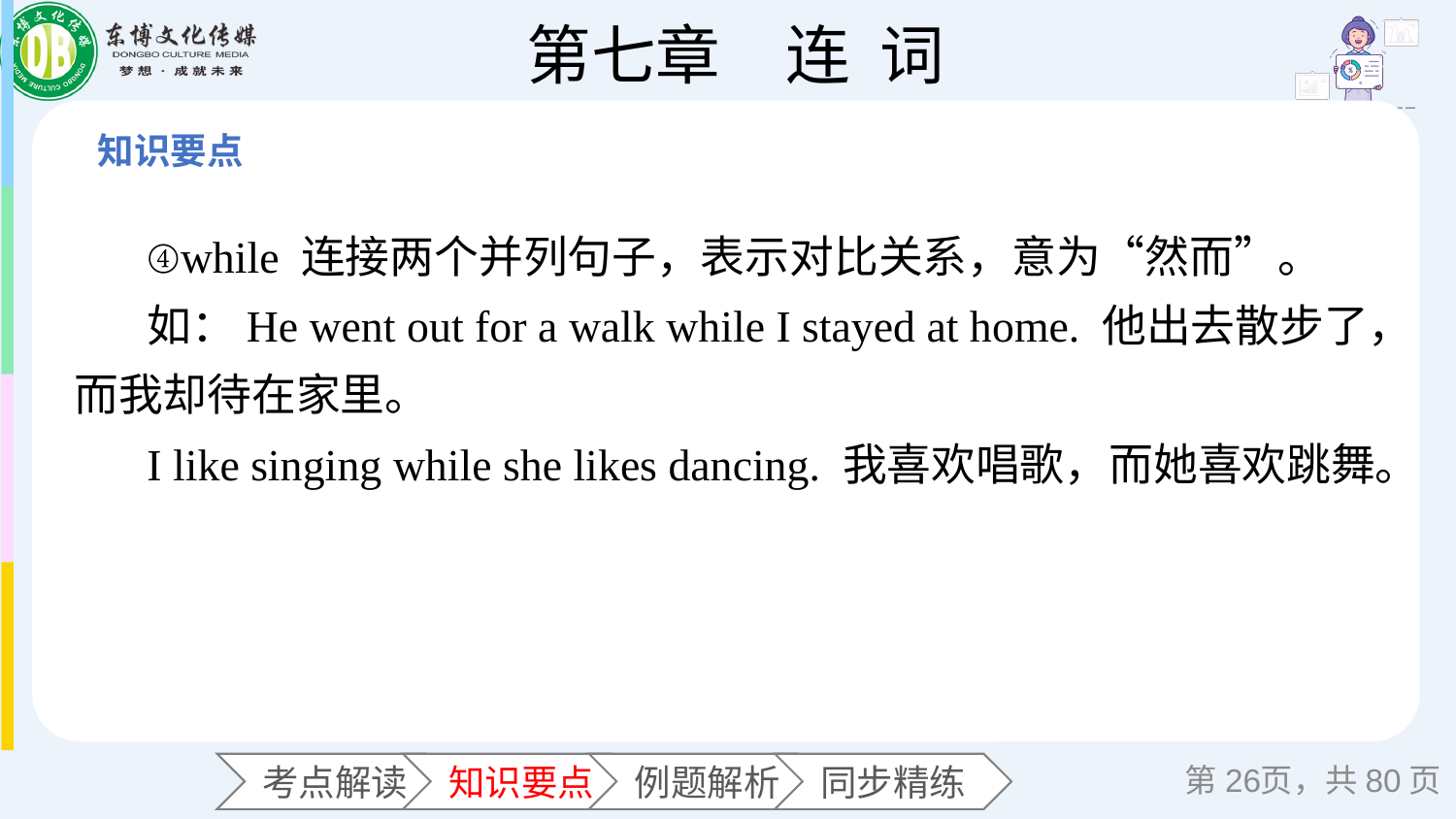

④while 连接两个并列句子，表示对比关系，意为“然而”。
如：He went out for a walk while I stayed at home. 他出去散步了，而我却待在家里。
I like singing while she likes dancing. 我喜欢唱歌，而她喜欢跳舞。
第26页，共80页